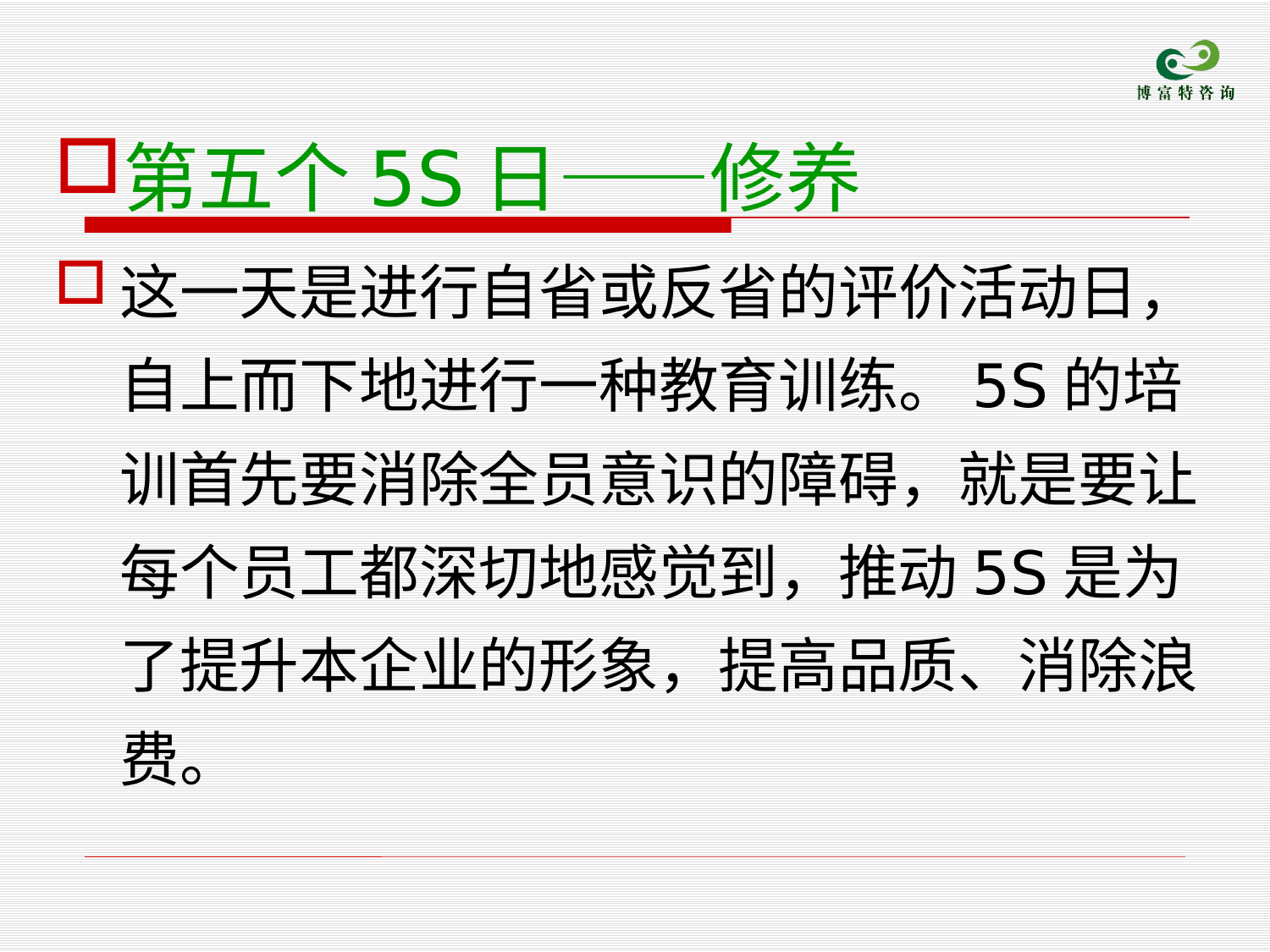

第五个5S日——修养
这一天是进行自省或反省的评价活动日，自上而下地进行一种教育训练。5S的培训首先要消除全员意识的障碍，就是要让每个员工都深切地感觉到，推动5S是为了提升本企业的形象，提高品质、消除浪费。
422